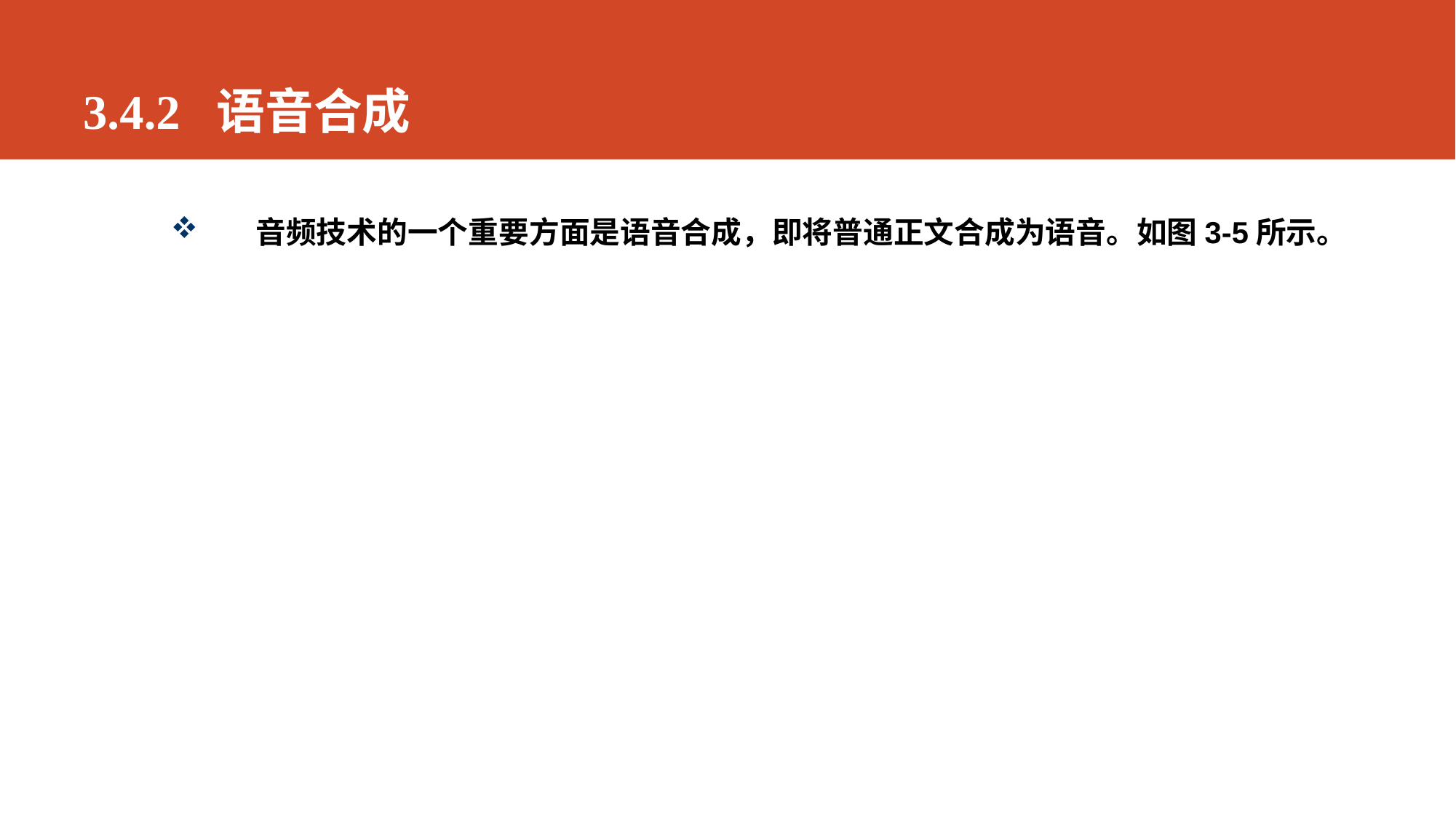

# 3.4.2  语音合成
音频技术的一个重要方面是语音合成，即将普通正文合成为语音。如图3-5所示。